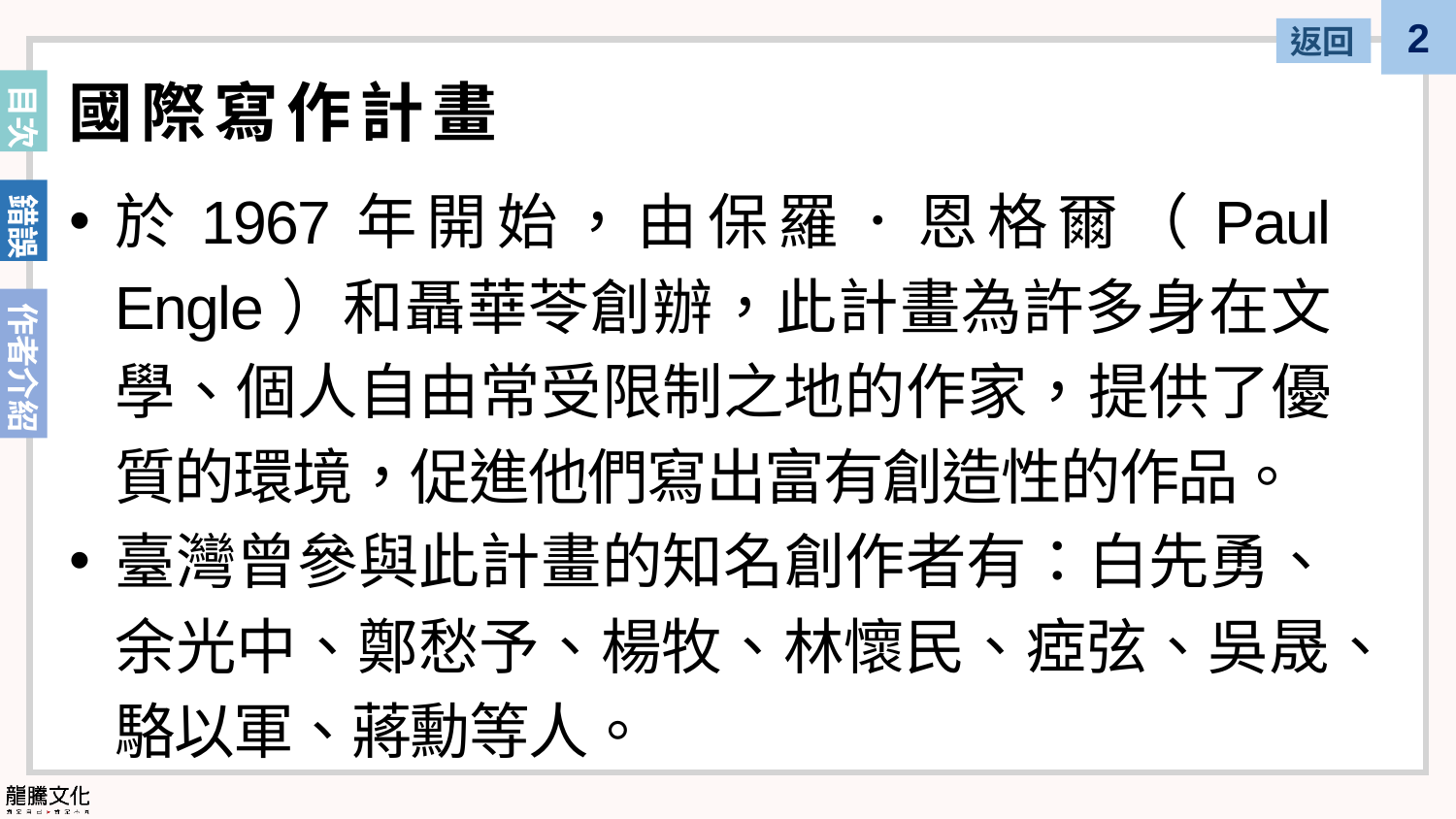

返回
國際寫作計畫
於1967年開始，由保羅．恩格爾（Paul Engle）和聶華苓創辦，此計畫為許多身在文學、個人自由常受限制之地的作家，提供了優質的環境，促進他們寫出富有創造性的作品。
臺灣曾參與此計畫的知名創作者有：白先勇、余光中、鄭愁予、楊牧、林懷民、瘂弦、吳晟、駱以軍、蔣勳等人。